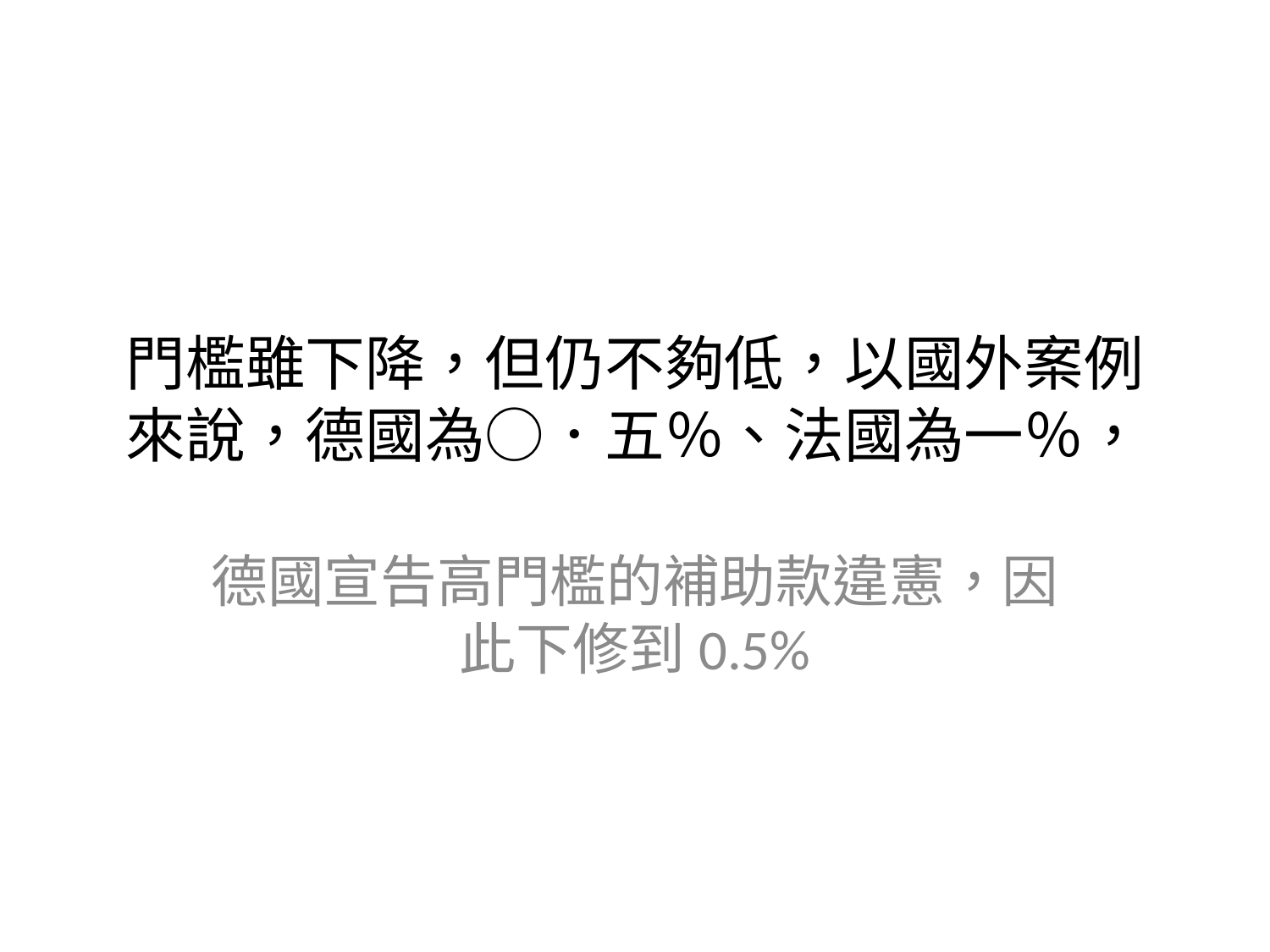

# 門檻雖下降，但仍不夠低，以國外案例來說，德國為○．五％、法國為一％，
德國宣告高門檻的補助款違憲，因此下修到0.5%